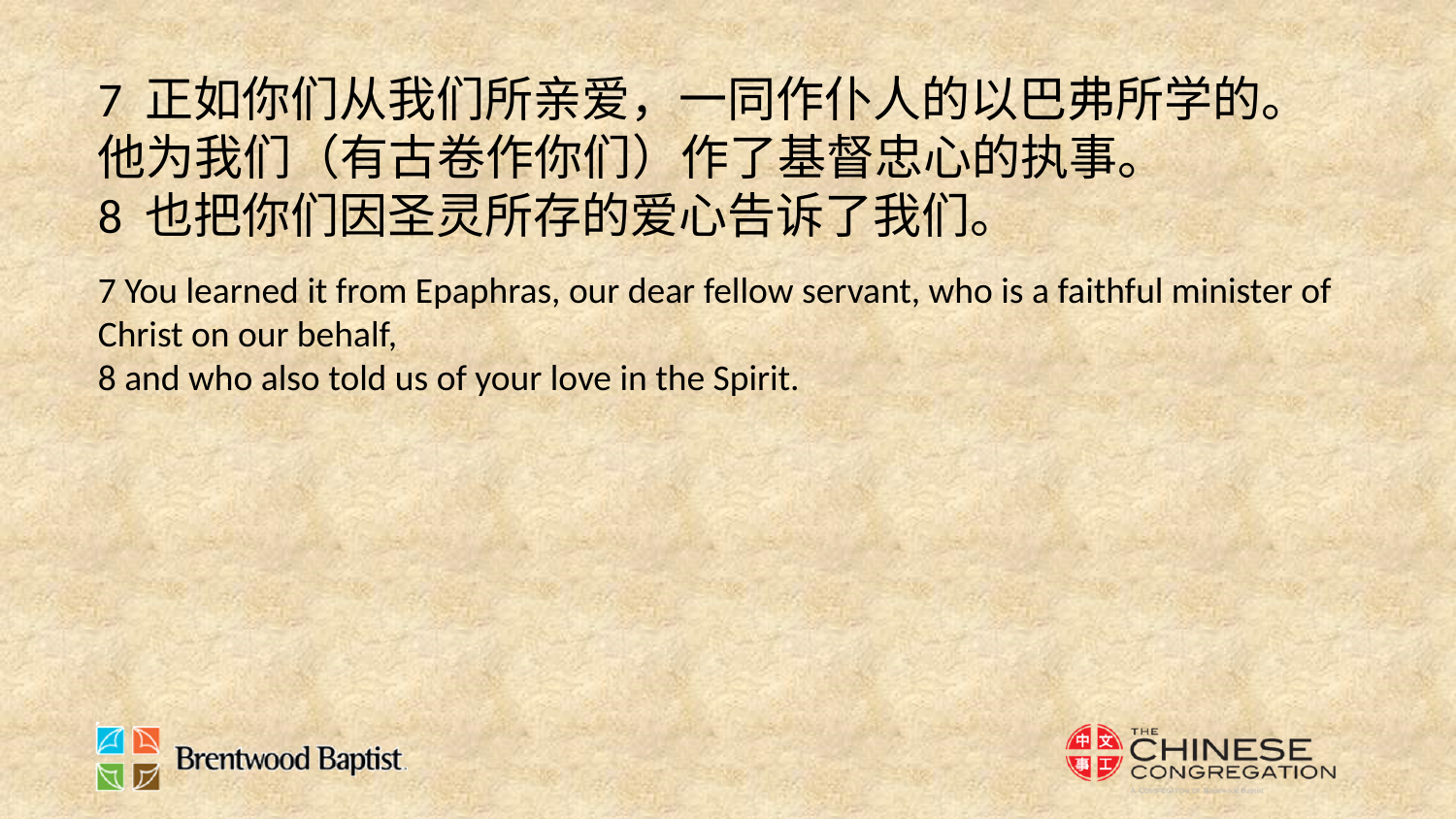

7 正如你们从我们所亲爱，一同作仆人的以巴弗所学的。他为我们（有古卷作你们）作了基督忠心的执事。
8 也把你们因圣灵所存的爱心告诉了我们。

7 You learned it from Epaphras, our dear fellow servant, who is a faithful minister of Christ on our behalf,
8 and who also told us of your love in the Spirit.